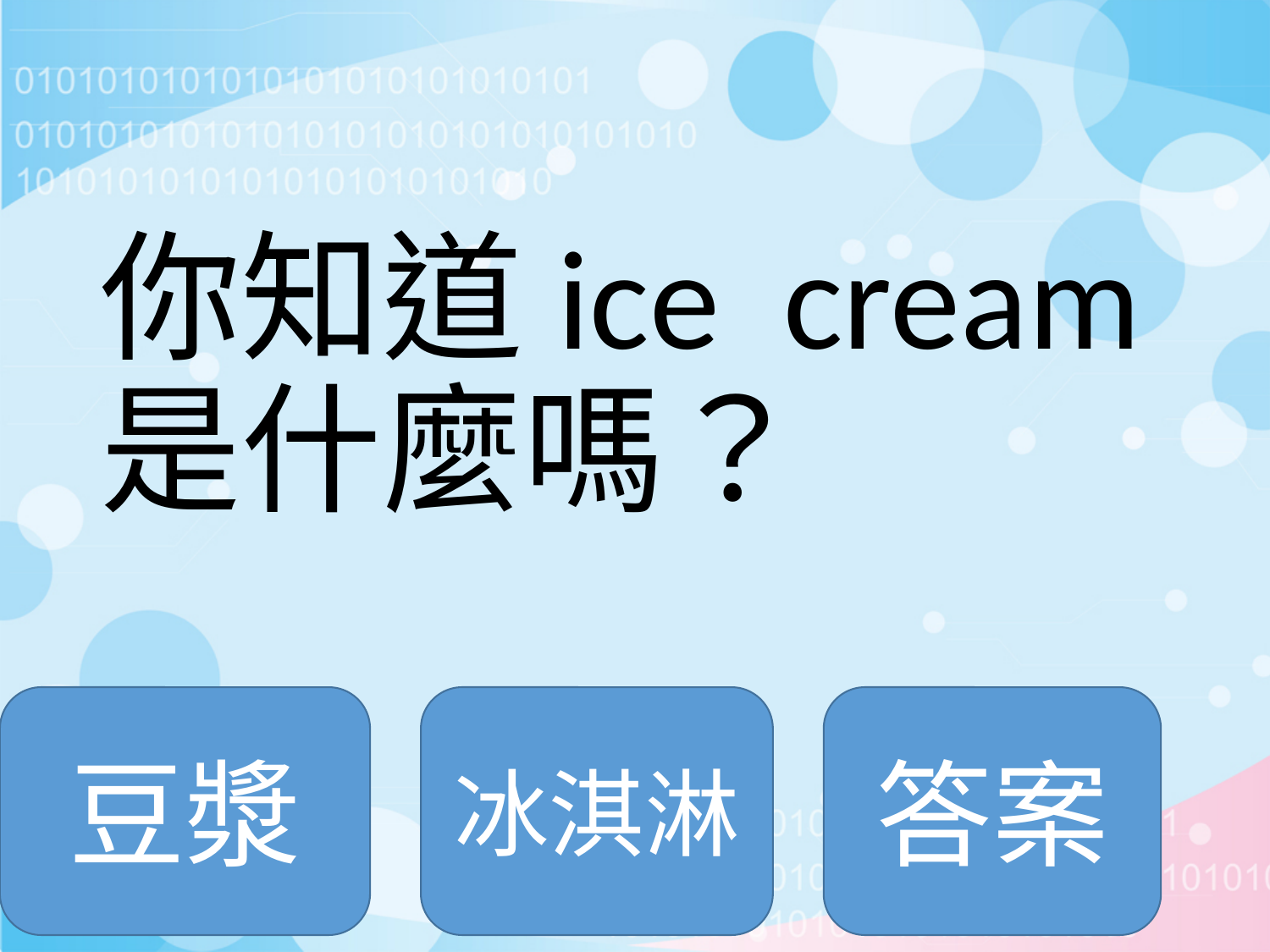

# 你知道ice  cream 是什麼嗎？
豆漿
冰淇淋
答案